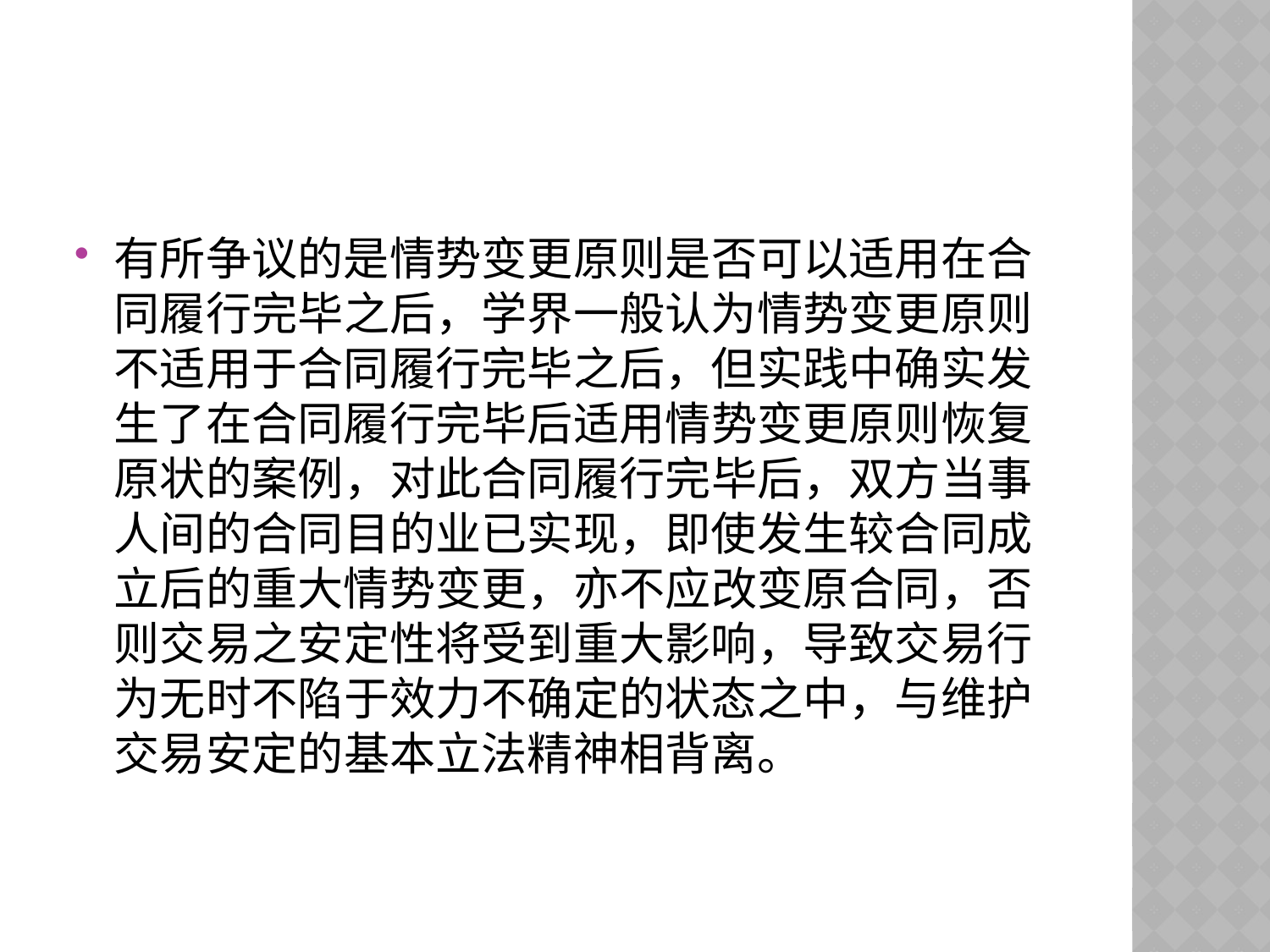

#
有所争议的是情势变更原则是否可以适用在合同履行完毕之后，学界一般认为情势变更原则不适用于合同履行完毕之后，但实践中确实发生了在合同履行完毕后适用情势变更原则恢复原状的案例，对此合同履行完毕后，双方当事人间的合同目的业已实现，即使发生较合同成立后的重大情势变更，亦不应改变原合同，否则交易之安定性将受到重大影响，导致交易行为无时不陷于效力不确定的状态之中，与维护交易安定的基本立法精神相背离。